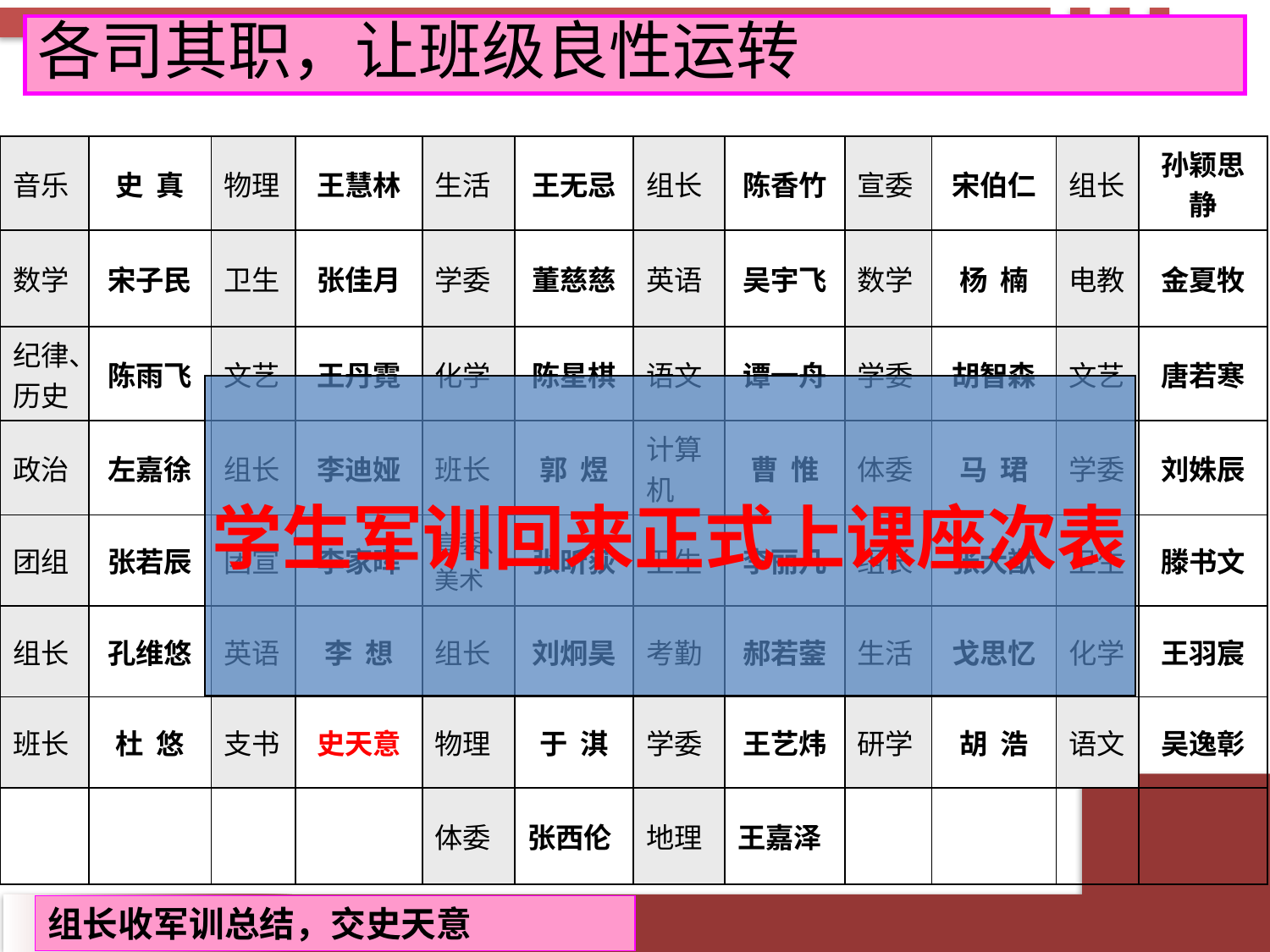

各司其职，让班级良性运转
| 音乐 | 史 真 | 物理 | 王慧林 | 生活 | 王无忌 | 组长 | 陈香竹 | 宣委 | 宋伯仁 | 组长 | 孙颖思静 |
| --- | --- | --- | --- | --- | --- | --- | --- | --- | --- | --- | --- |
| 数学 | 宋子民 | 卫生 | 张佳月 | 学委 | 董慈慈 | 英语 | 吴宇飞 | 数学 | 杨 楠 | 电教 | 金夏牧 |
| 纪律、历史 | 陈雨飞 | 文艺 | 王丹霓 | 化学 | 陈星棋 | 语文 | 谭一舟 | 学委 | 胡智森 | 文艺 | 唐若寒 |
| 政治 | 左嘉徐 | 组长 | 李迪娅 | 班长 | 郭 煜 | 计算机 | 曹 惟 | 体委 | 马 珺 | 学委 | 刘姝辰 |
| 团组 | 张若辰 | 团宣 | 李家晖 | 宣委、 美术 | 张昕荻 | 卫生 | 李丽凡 | 组长 | 张大猷 | 卫生 | 滕书文 |
| 组长 | 孔维悠 | 英语 | 李 想 | 组长 | 刘炯昊 | 考勤 | 郝若蓥 | 生活 | 戈思忆 | 化学 | 王羽宸 |
| 班长 | 杜 悠 | 支书 | 史天意 | 物理 | 于 淇 | 学委 | 王艺炜 | 研学 | 胡 浩 | 语文 | 吴逸彰 |
|  |  |  |  | 体委 | 张西伦 | 地理 | 王嘉泽 |  |  |  |  |
学生军训回来正式上课座次表
组长收军训总结，交史天意